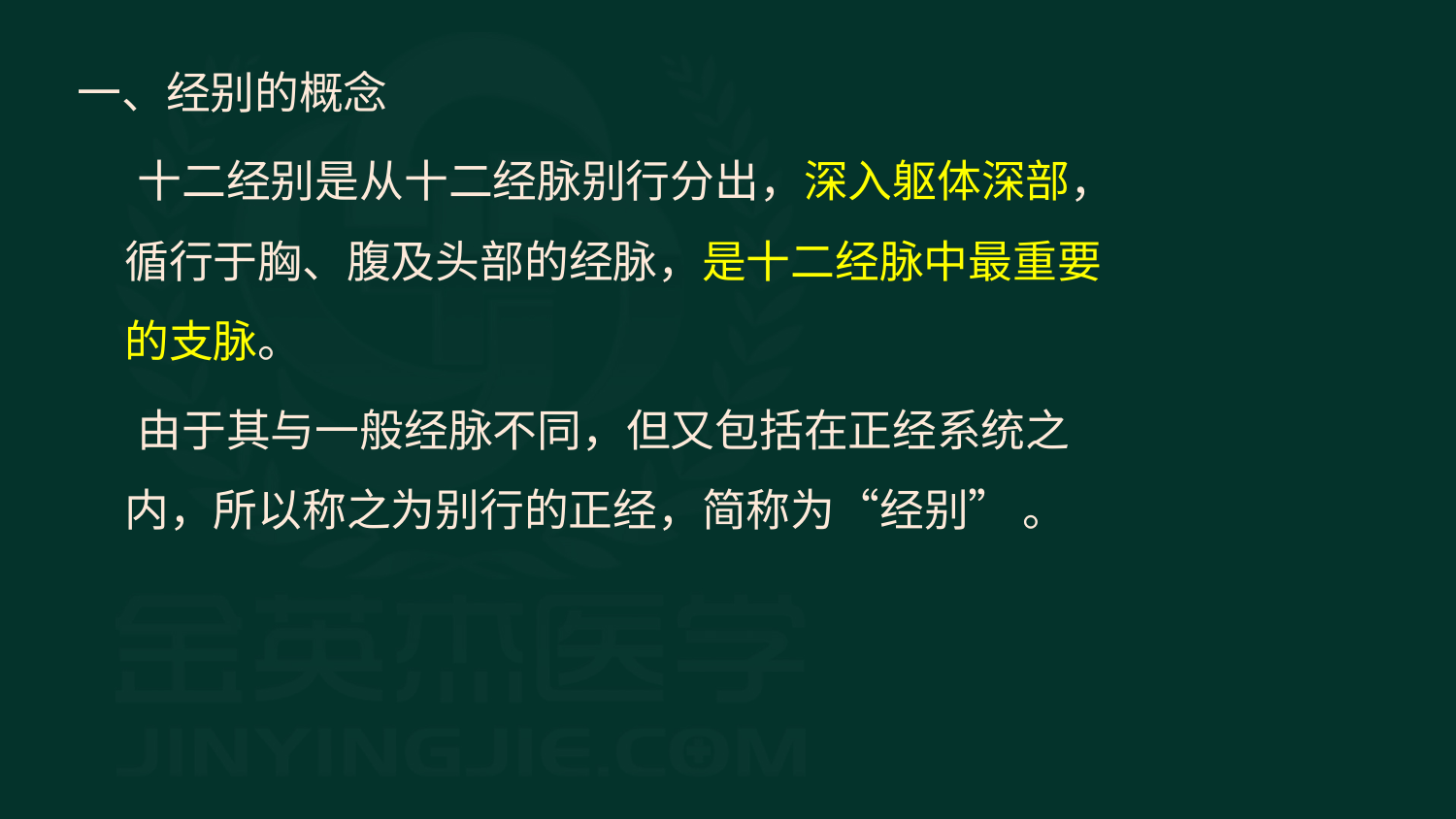

一、经别的概念
     十二经别是从十二经脉别行分出，深入躯体深部，循行于胸、腹及头部的经脉，是十二经脉中最重要的支脉。
     由于其与一般经脉不同，但又包括在正经系统之内，所以称之为别行的正经，简称为“经别” 。